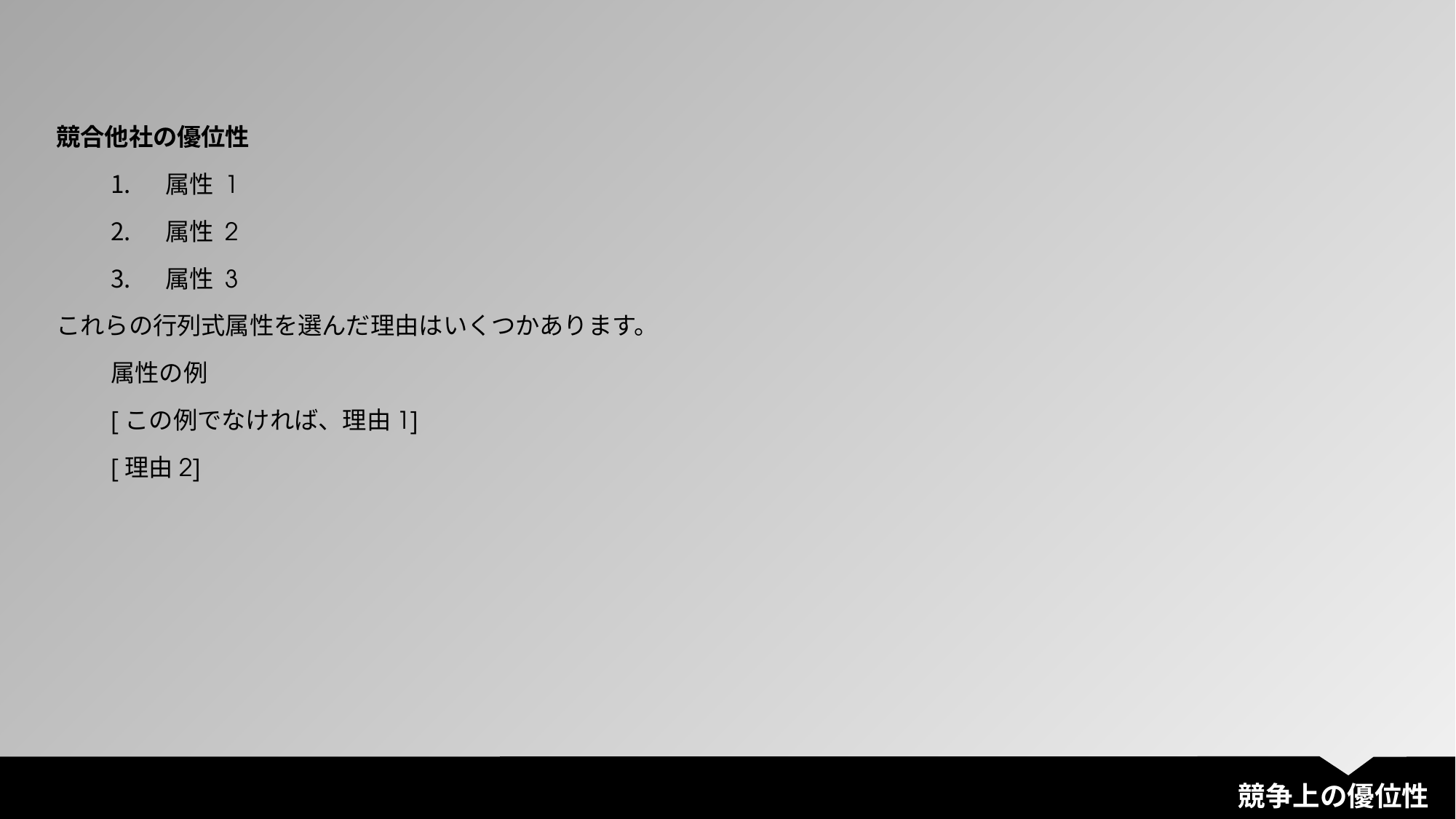

競合他社の優位性
属性 1
属性 2
属性 3
これらの行列式属性を選んだ理由はいくつかあります。
属性の例
[この例でなければ、理由1]
[理由2]

競争上の優位性